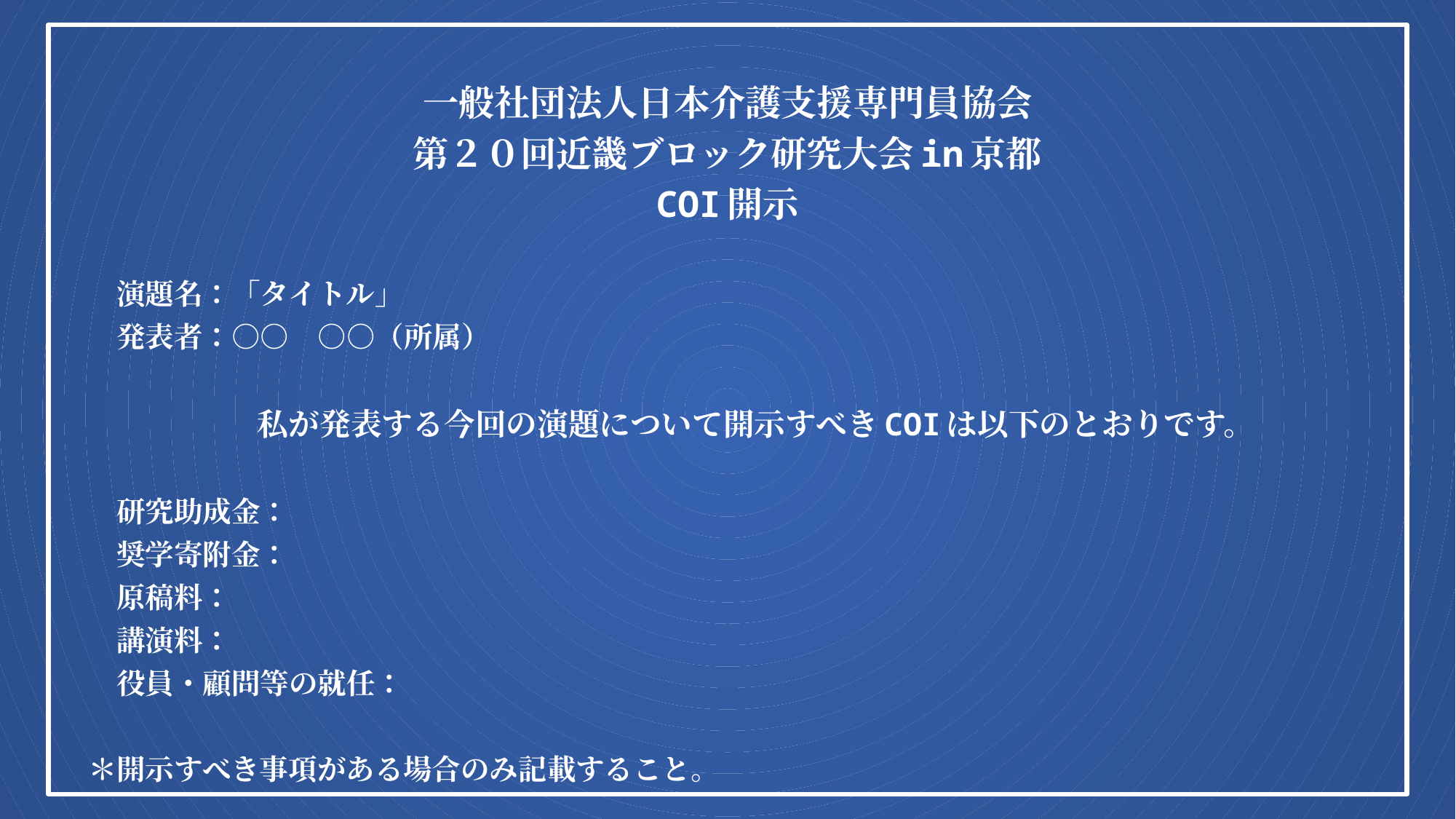

一般社団法人日本介護支援専門員協会
第２０回近畿ブロック研究大会in京都
COI開示

　　演題名：「タイトル」
　　発表者：○○　○○（所属）

　　私が発表する今回の演題について開示すべきCOIは以下のとおりです。

　　研究助成金：
　　奨学寄附金：
　　原稿料：
　　講演料：
　　役員・顧問等の就任：

　＊開示すべき事項がある場合のみ記載すること。